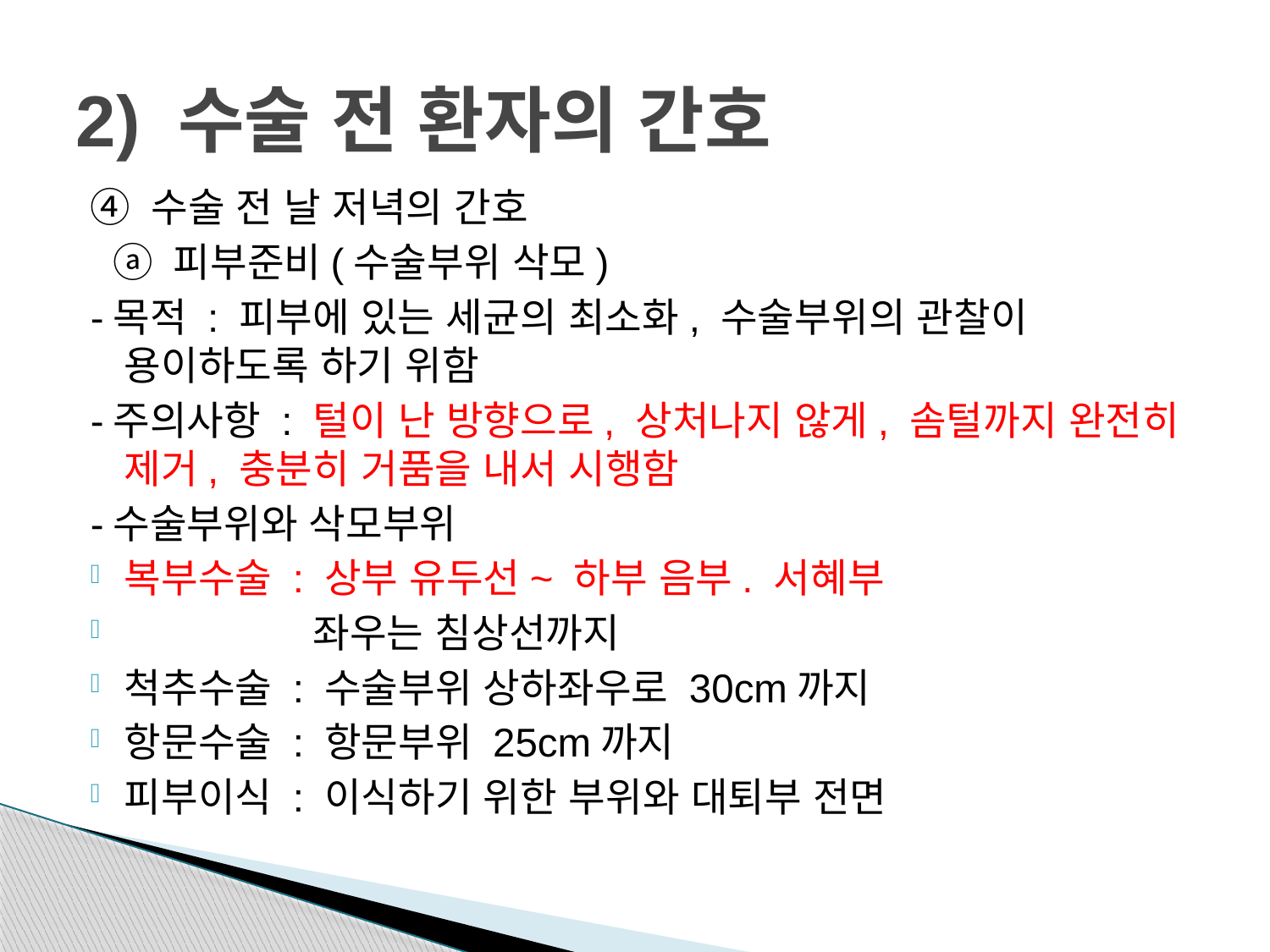

# 2) 수술 전 환자의 간호
④ 수술 전 날 저녁의 간호
  ⓐ 피부준비(수술부위 삭모)
-목적 : 피부에 있는 세균의 최소화, 수술부위의 관찰이 용이하도록 하기 위함
-주의사항 : 털이 난 방향으로, 상처나지 않게, 솜털까지 완전히 제거, 충분히 거품을 내서 시행함
-수술부위와 삭모부위
복부수술 : 상부 유두선~ 하부 음부. 서혜부
                좌우는 침상선까지
척추수술 : 수술부위 상하좌우로 30cm까지
항문수술 : 항문부위 25cm까지
피부이식 : 이식하기 위한 부위와 대퇴부 전면